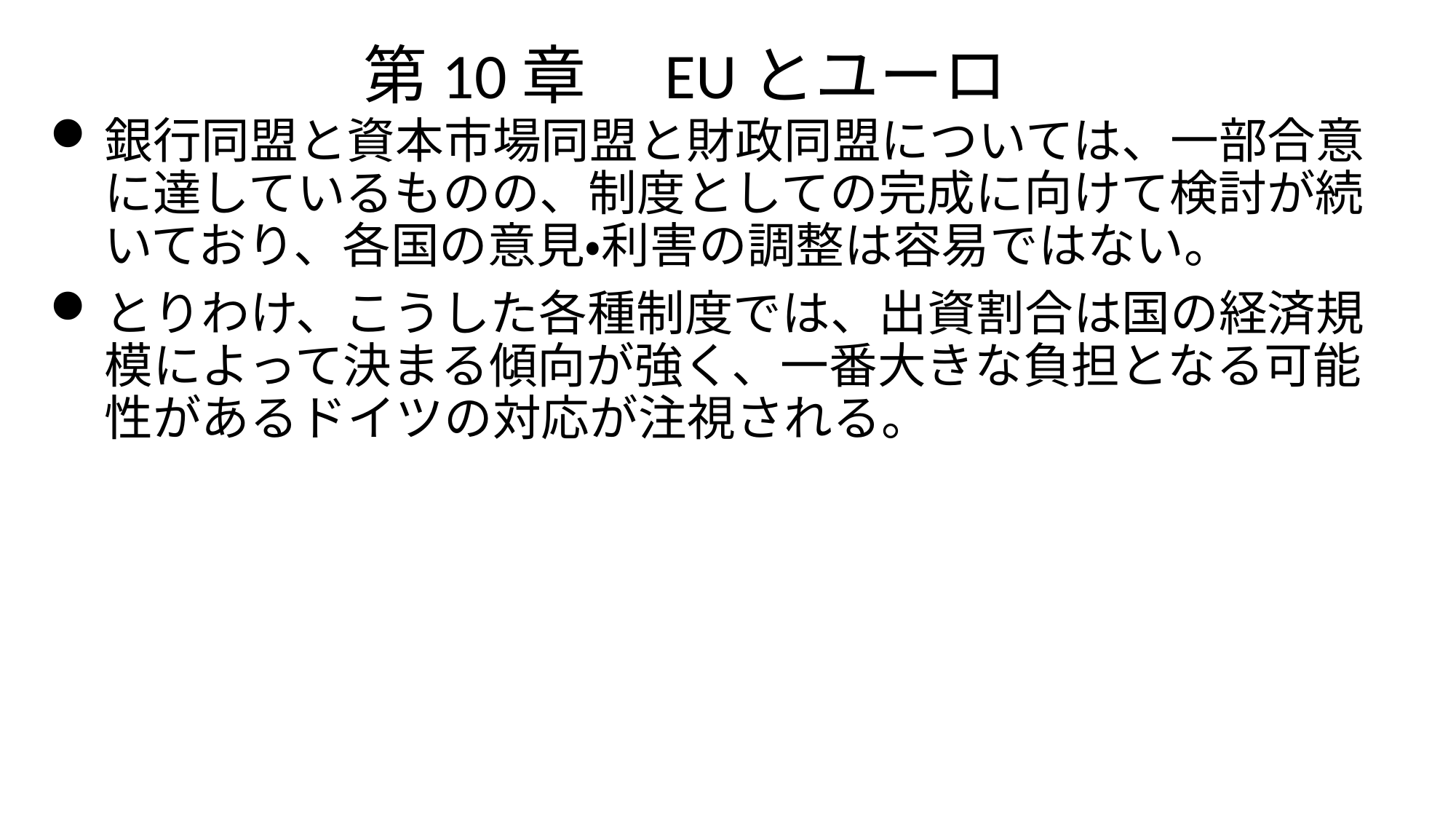

# 第10章　EUとユーロ
銀行同盟と資本市場同盟と財政同盟については、一部合意に達しているものの、制度としての完成に向けて検討が続いており、各国の意見・利害の調整は容易ではない。
とりわけ、こうした各種制度では、出資割合は国の経済規模によって決まる傾向が強く、一番大きな負担となる可能性があるドイツの対応が注視される。